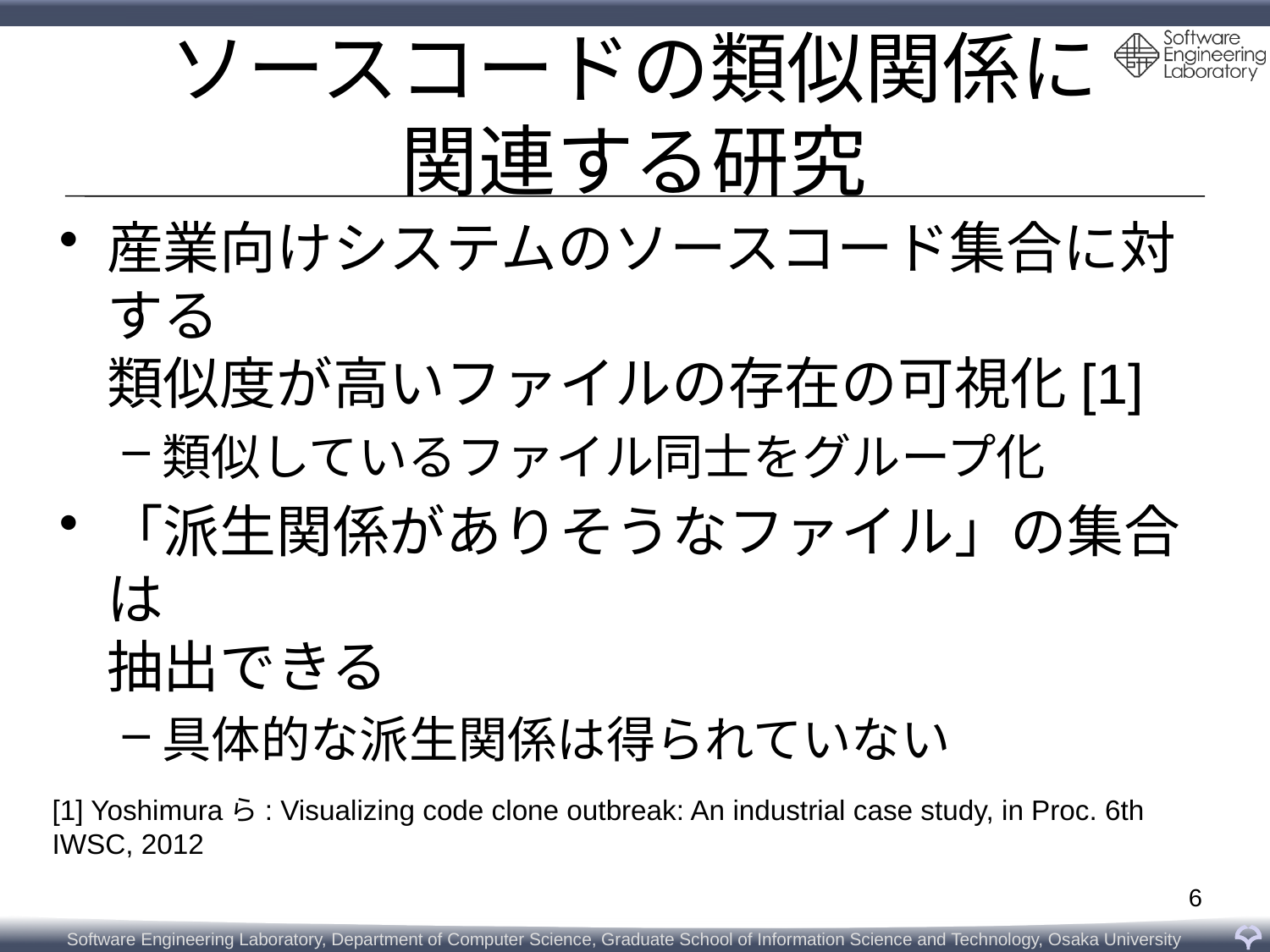

# ソースコードの類似関係に 関連する研究
産業向けシステムのソースコード集合に対する
類似度が高いファイルの存在の可視化[1]
類似しているファイル同士をグループ化
「派生関係がありそうなファイル」の集合は
抽出できる
具体的な派生関係は得られていない

[1] Yoshimuraら: Visualizing code clone outbreak: An industrial case study, in Proc. 6th IWSC, 2012
6